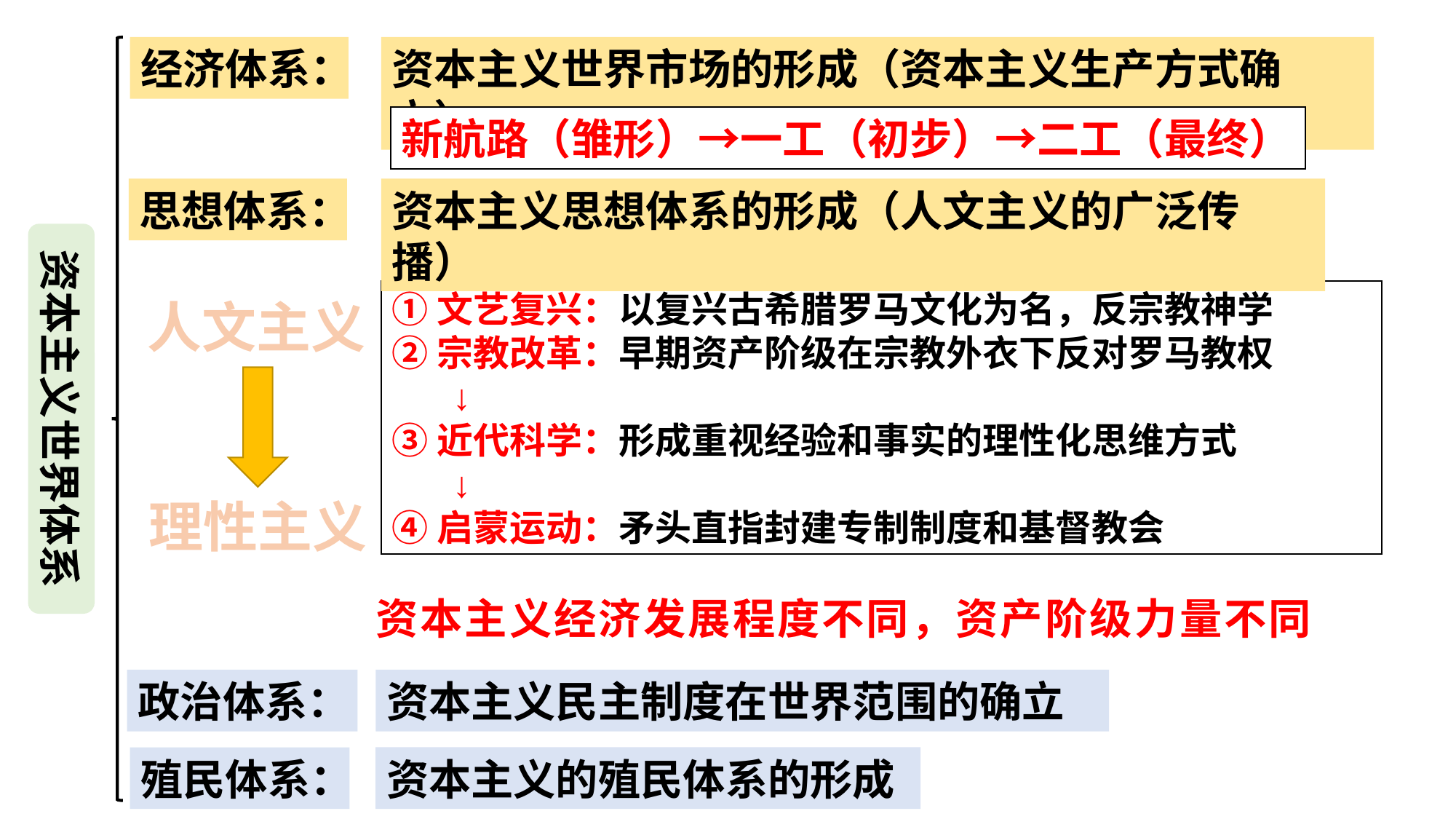

资本主义世界市场的形成（资本主义生产方式确立）
经济体系：

新航路（雏形）→一工（初步）→二工（最终）
资本主义思想体系的形成（人文主义的广泛传播）
思想体系：
资本主义世界体系
①文艺复兴：以复兴古希腊罗马文化为名，反宗教神学
②宗教改革：早期资产阶级在宗教外衣下反对罗马教权
      ↓
③近代科学：形成重视经验和事实的理性化思维方式
      ↓
④启蒙运动：矛头直指封建专制制度和基督教会
人文主义

理性主义
资本主义经济发展程度不同，资产阶级力量不同
政治体系：
资本主义民主制度在世界范围的确立
资本主义的殖民体系的形成
殖民体系：